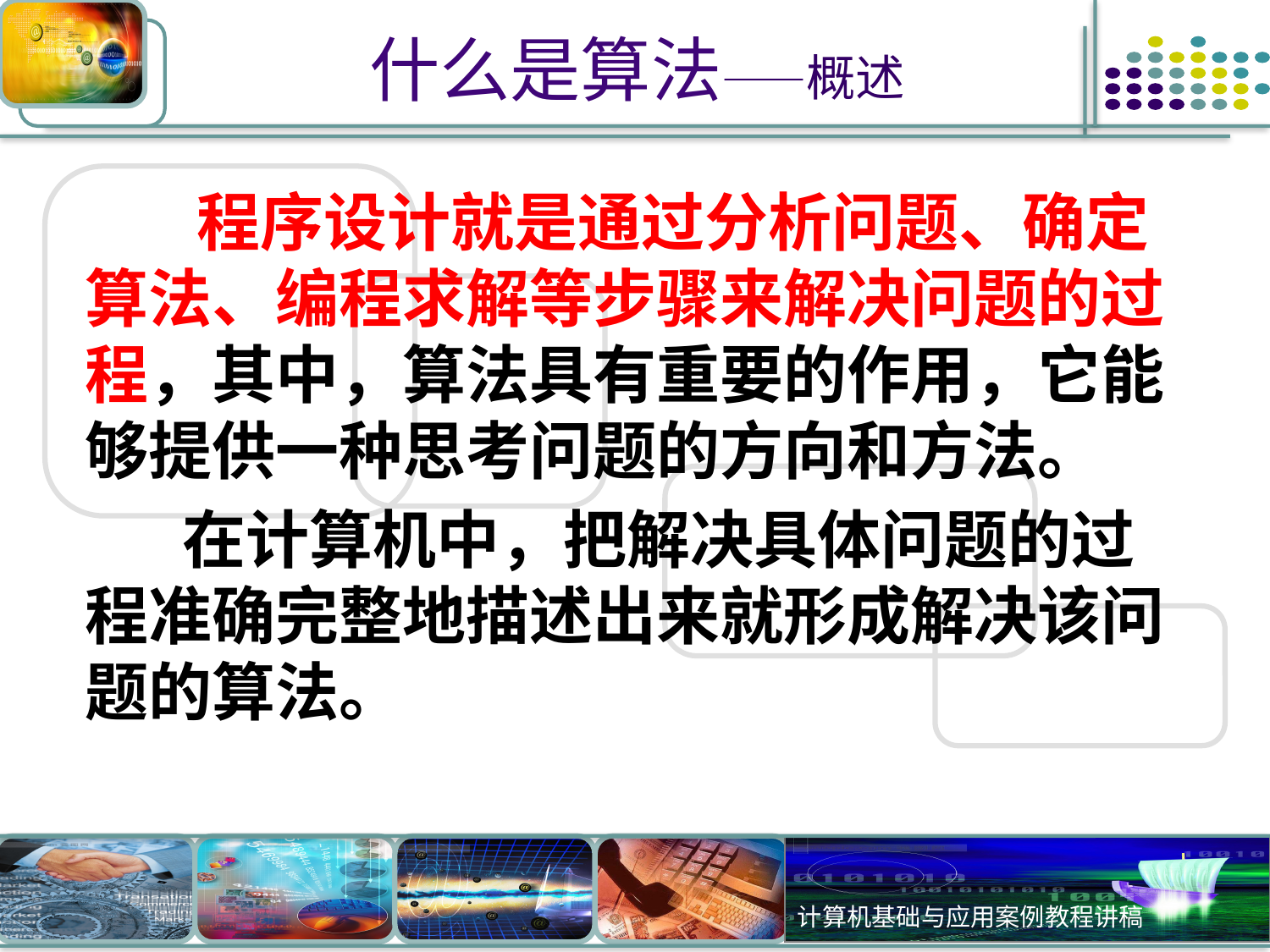

# 什么是算法——概述
          程序设计就是通过分析问题、确定算法、编程求解等步骤来解决问题的过程，其中，算法具有重要的作用，它能够提供一种思考问题的方向和方法。
         在计算机中，把解决具体问题的过程准确完整地描述出来就形成解决该问题的算法。